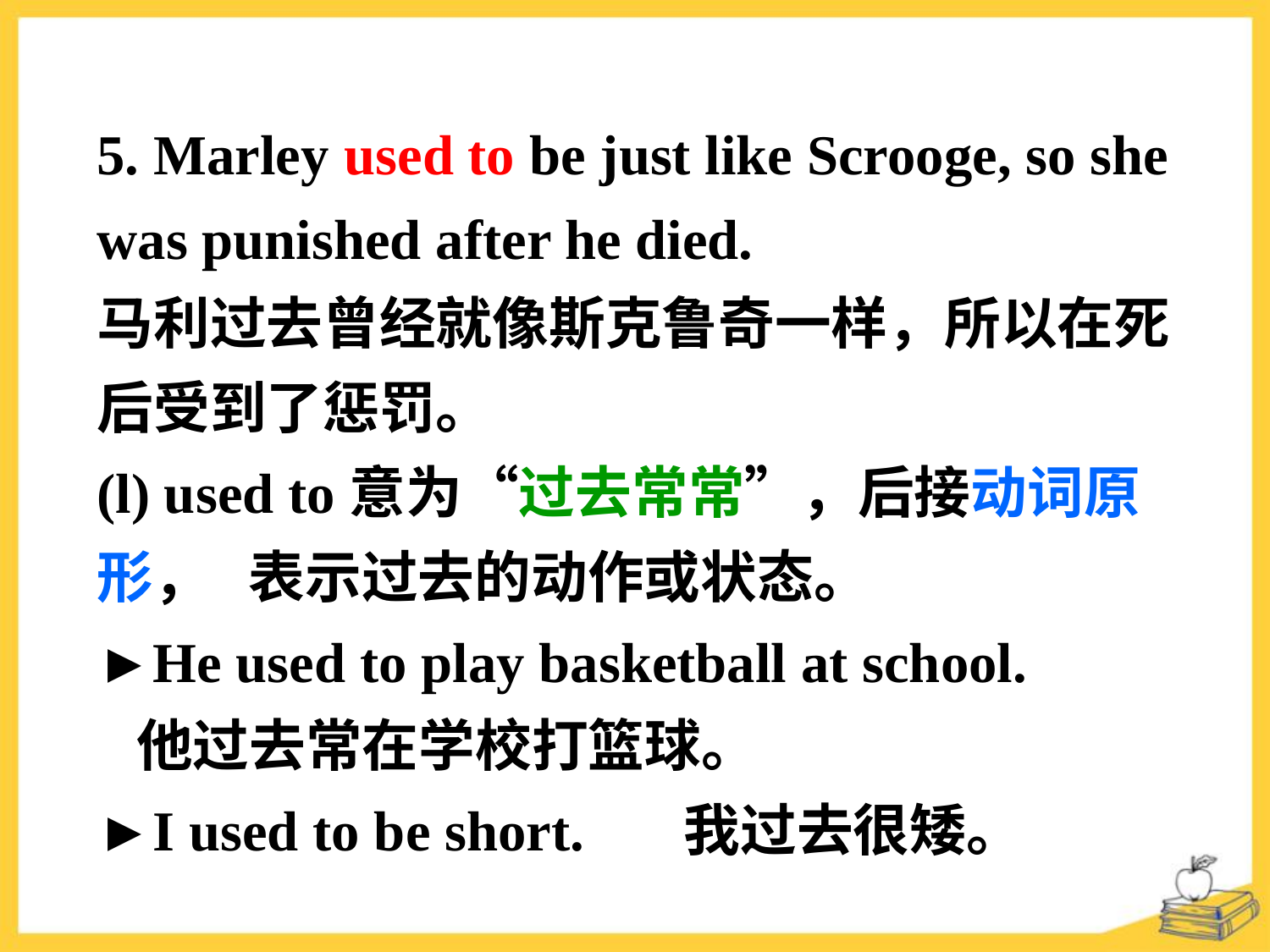

5. Marley used to be just like Scrooge, so she was punished after he died.
马利过去曾经就像斯克鲁奇一样，所以在死后受到了惩罚。
(l) used to意为“过去常常”，后接动词原形，   表示过去的动作或状态。
►He used to play basketball at school.
  他过去常在学校打篮球。
►I used to be short.      我过去很矮。